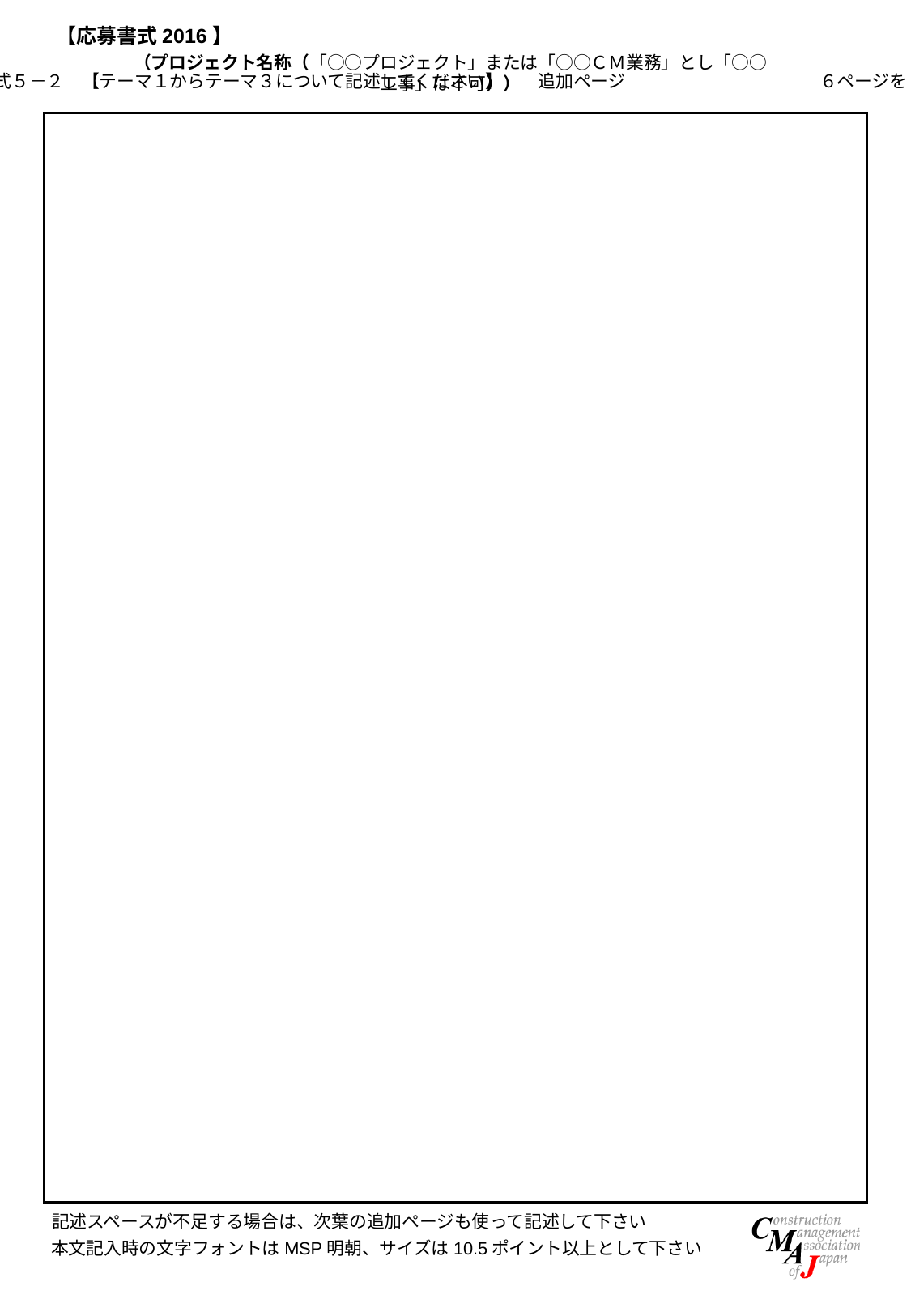

（プロジェクト名称（「○○プロジェクト」または「○○ＣＭ業務」とし「○○工事」は不可））
書式５－２　【テーマ１からテーマ３について記述してください】　　追加ページ　　　　　　　　　　　６ページを限度
|  |
| --- |
記述スペースが不足する場合は、次葉の追加ページも使って記述して下さい